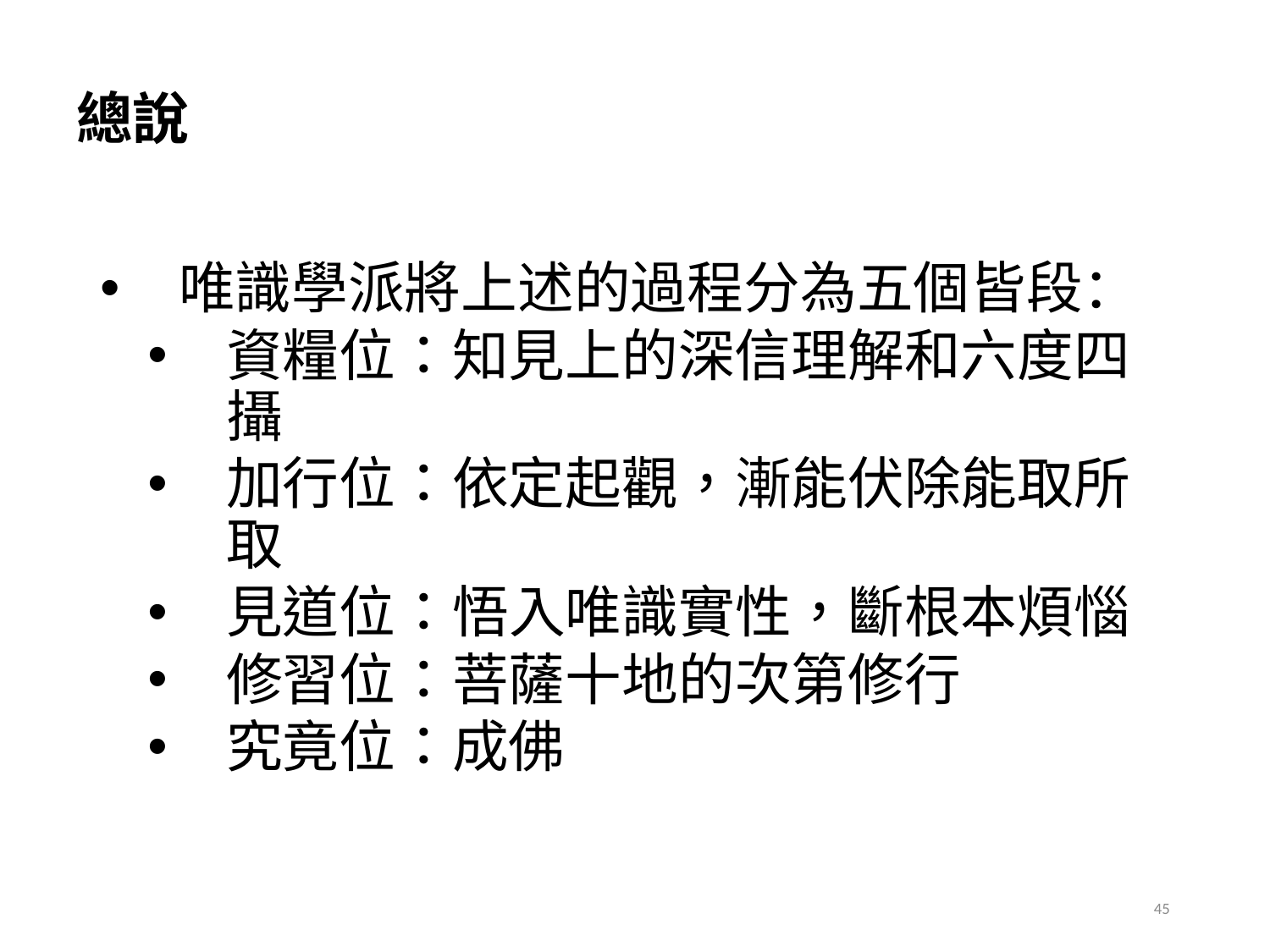

# 總說
唯識學派將上述的過程分為五個皆段：
資糧位：知見上的深信理解和六度四攝
加行位：依定起觀，漸能伏除能取所取
見道位：悟入唯識實性，斷根本煩惱
修習位：菩薩十地的次第修行
究竟位：成佛
45